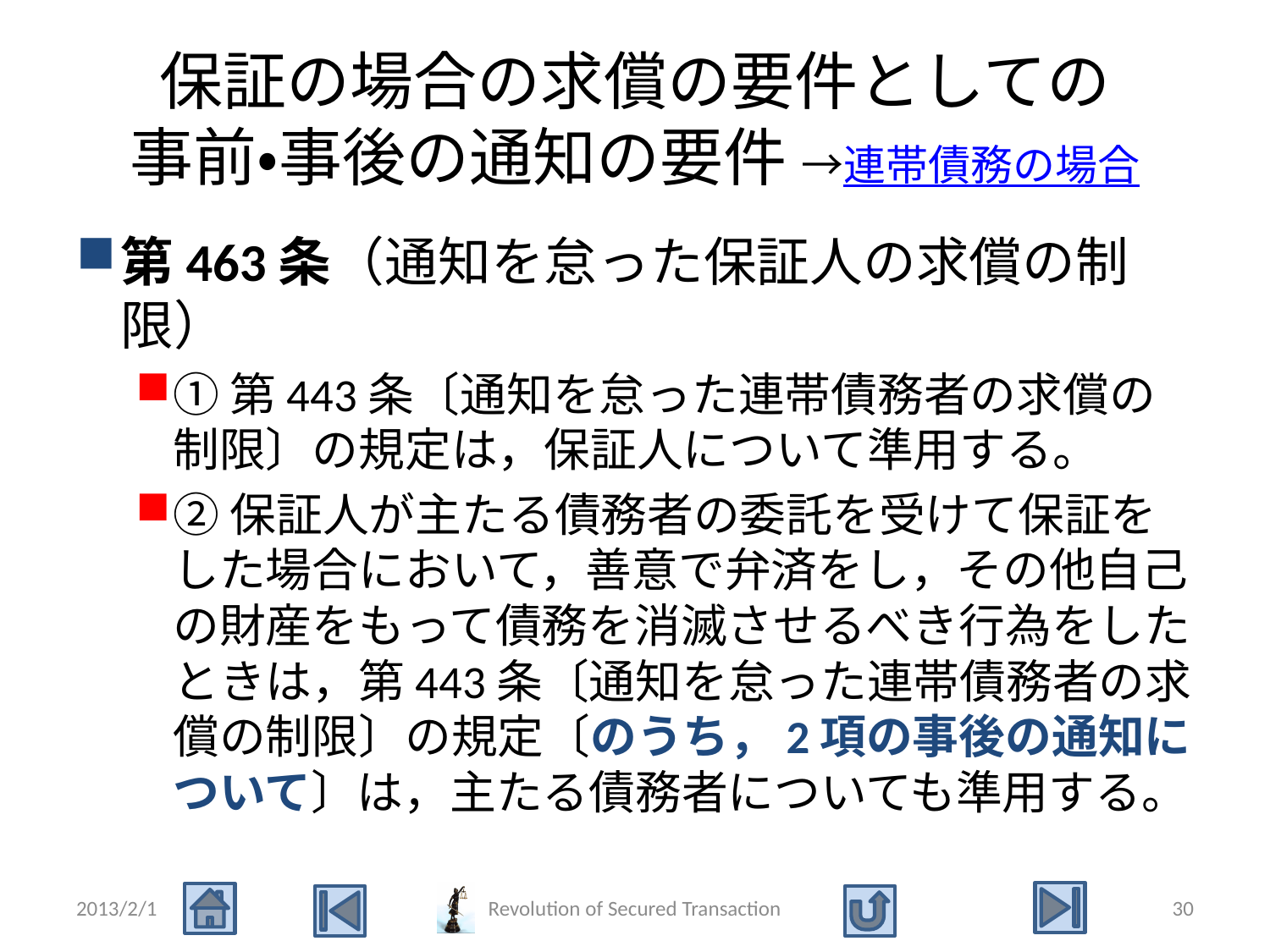

# 保証の場合の求償の要件としての 事前・事後の通知の要件 →連帯債務の場合
第463条（通知を怠った保証人の求償の制限）
①第443条〔通知を怠った連帯債務者の求償の制限〕の規定は，保証人について準用する。
②保証人が主たる債務者の委託を受けて保証をした場合において，善意で弁済をし，その他自己の財産をもって債務を消滅させるべき行為をしたときは，第443条〔通知を怠った連帯債務者の求償の制限〕の規定〔のうち，2項の事後の通知について〕は，主たる債務者についても準用する。
2013/2/1
Revolution of Secured Transaction
30